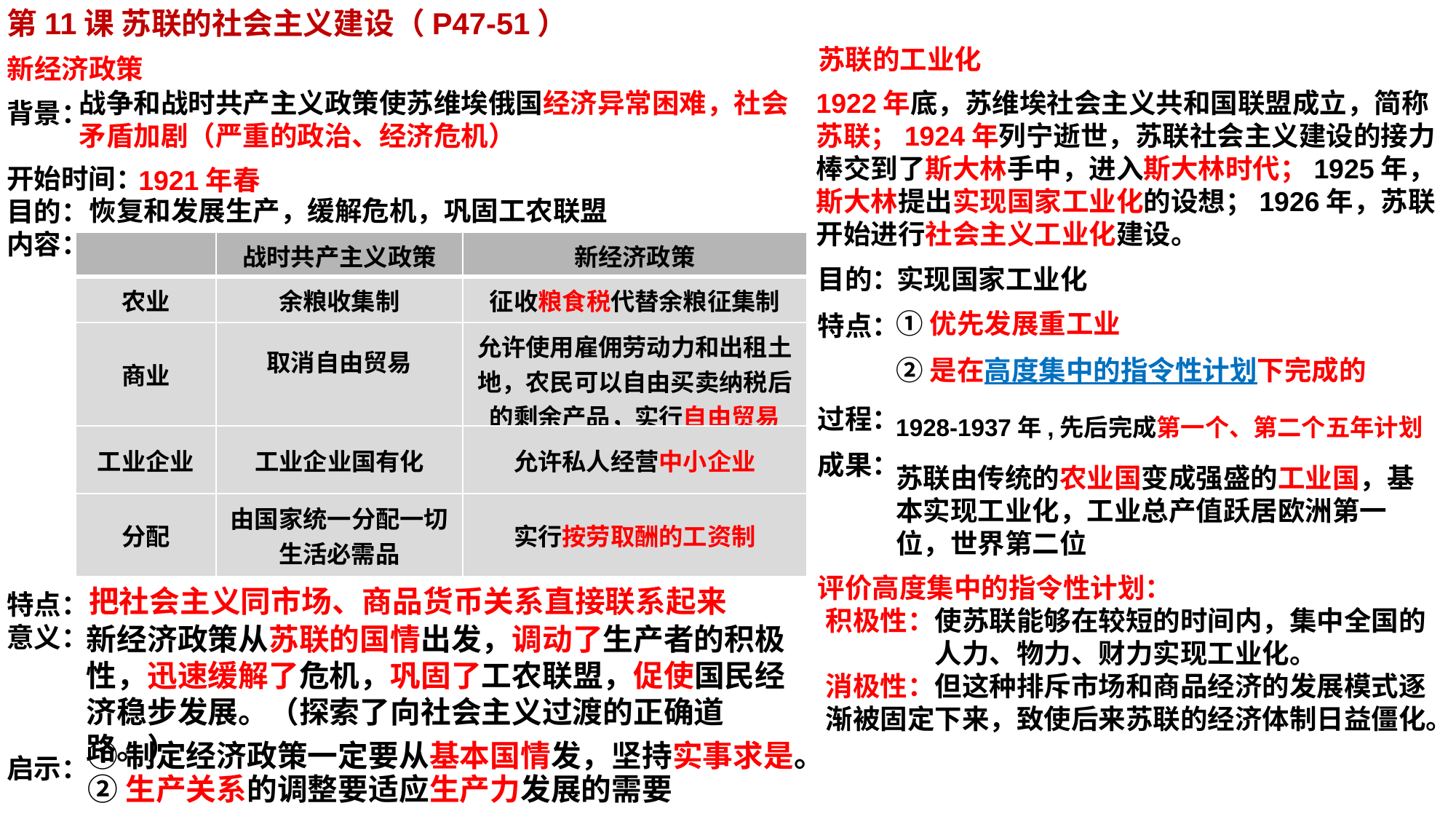

第11课 苏联的社会主义建设（P47-51）
苏联的工业化
新经济政策
战争和战时共产主义政策使苏维埃俄国经济异常困难，社会矛盾加剧（严重的政治、经济危机）
1922年底，苏维埃社会主义共和国联盟成立，简称苏联；1924年列宁逝世，苏联社会主义建设的接力棒交到了斯大林手中，进入斯大林时代；1925年，斯大林提出实现国家工业化的设想；1926年，苏联开始进行社会主义工业化建设。
背景：

开始时间：
目的：
内容：

特点：
意义：

启示：
1921年春
恢复和发展生产，缓解危机，巩固工农联盟
|  | 战时共产主义政策 | 新经济政策 |
| --- | --- | --- |
| 农业 | 余粮收集制 | 征收粮食税代替余粮征集制 |
| 商业 | 取消自由贸易 | 允许使用雇佣劳动力和出租土地，农民可以自由买卖纳税后的剩余产品，实行自由贸易 |
| 工业企业 | 工业企业国有化 | 允许私人经营中小企业 |
| 分配 | 由国家统一分配一切生活必需品 | 实行按劳取酬的工资制 |
目的：
特点：

过程：
成果：
实现国家工业化
①优先发展重工业
②是在高度集中的指令性计划下完成的
1928-1937年,先后完成第一个、第二个五年计划
苏联由传统的农业国变成强盛的工业国，基本实现工业化，工业总产值跃居欧洲第一位，世界第二位
评价高度集中的指令性计划：
积极性：使苏联能够在较短的时间内，集中全国的人力、物力、财力实现工业化。
消极性：但这种排斥市场和商品经济的发展模式逐渐被固定下来，致使后来苏联的经济体制日益僵化。
把社会主义同市场、商品货币关系直接联系起来
新经济政策从苏联的国情出发，调动了生产者的积极性，迅速缓解了危机，巩固了工农联盟，促使国民经济稳步发展。（探索了向社会主义过渡的正确道路。）
①制定经济政策一定要从基本国情发，坚持实事求是。
②生产关系的调整要适应生产力发展的需要